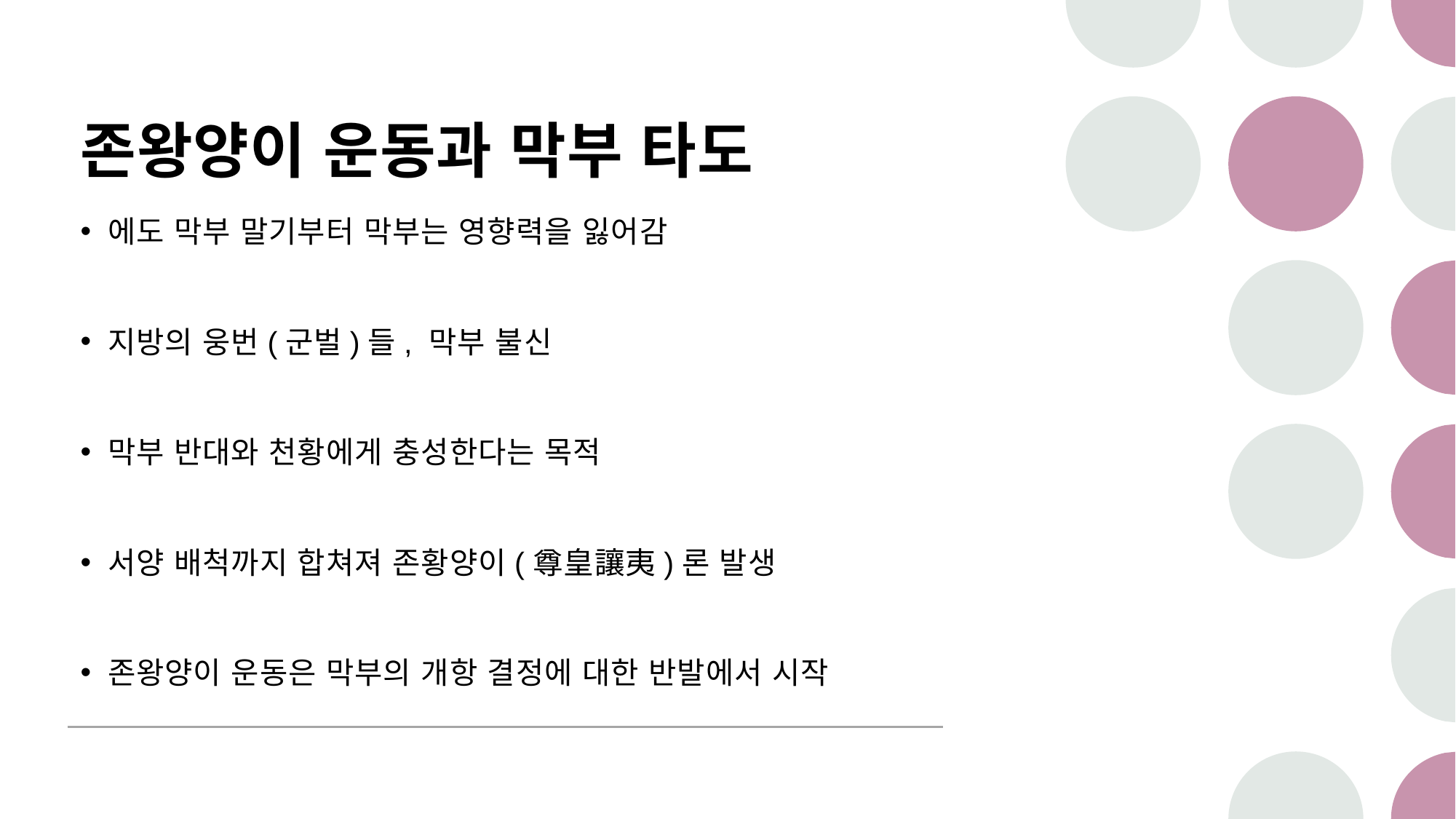

# 존왕양이 운동과 막부 타도修好通商條約美日修好通商條約
에도 막부 말기부터 막부는 영향력을 잃어감

지방의 웅번(군벌)들, 막부 불신

막부 반대와 천황에게 충성한다는 목적

서양 배척까지 합쳐져 존황양이(尊皇讓夷)론 발생

존왕양이 운동은 막부의 개항 결정에 대한 반발에서 시작